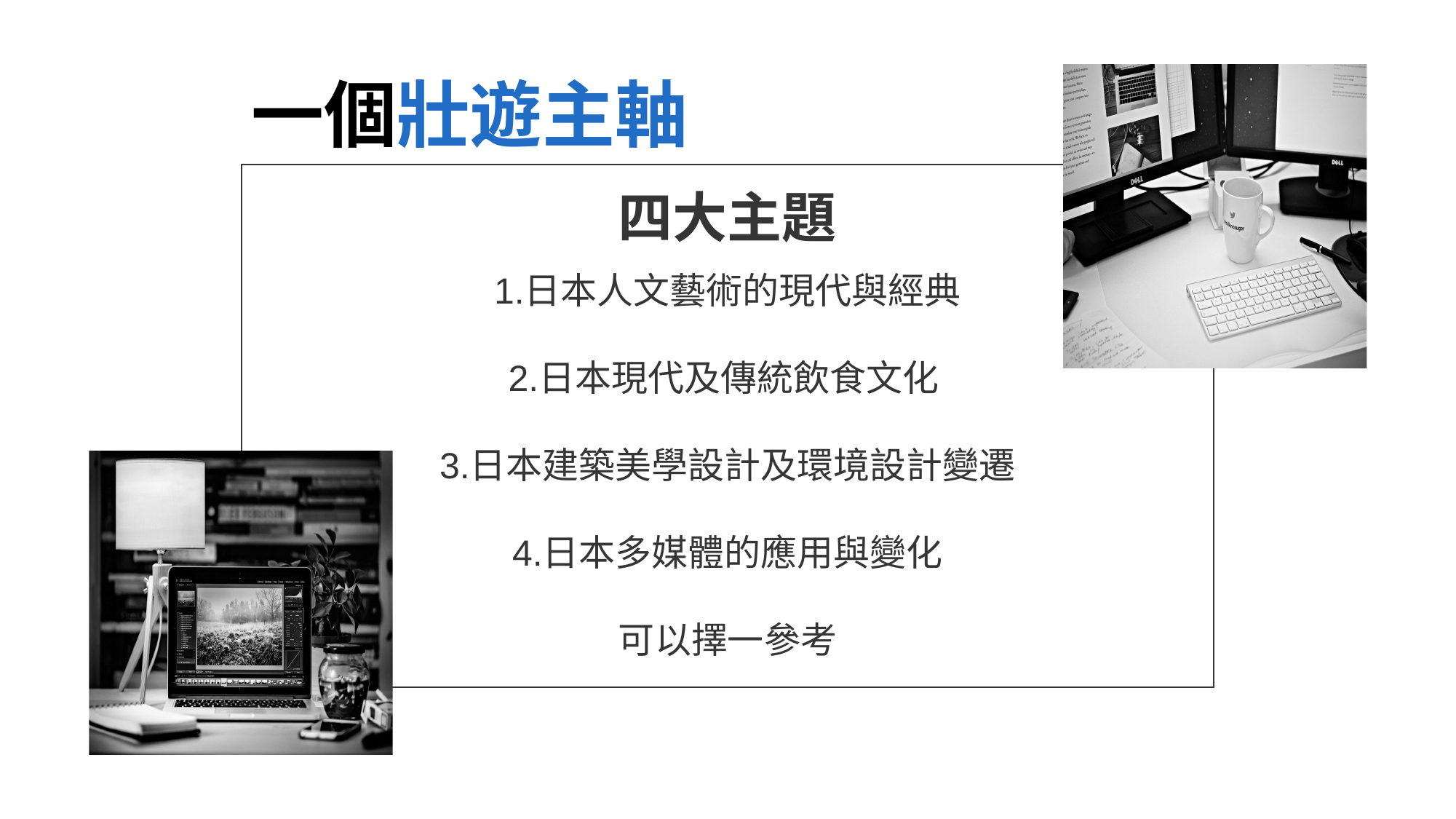

一個壯遊主軸

四大主題
日本人文藝術的現代與經典
日本現代及傳統飲食文化
日本建築美學設計及環境設計變遷
日本多媒體的應用與變化
可以擇一參考